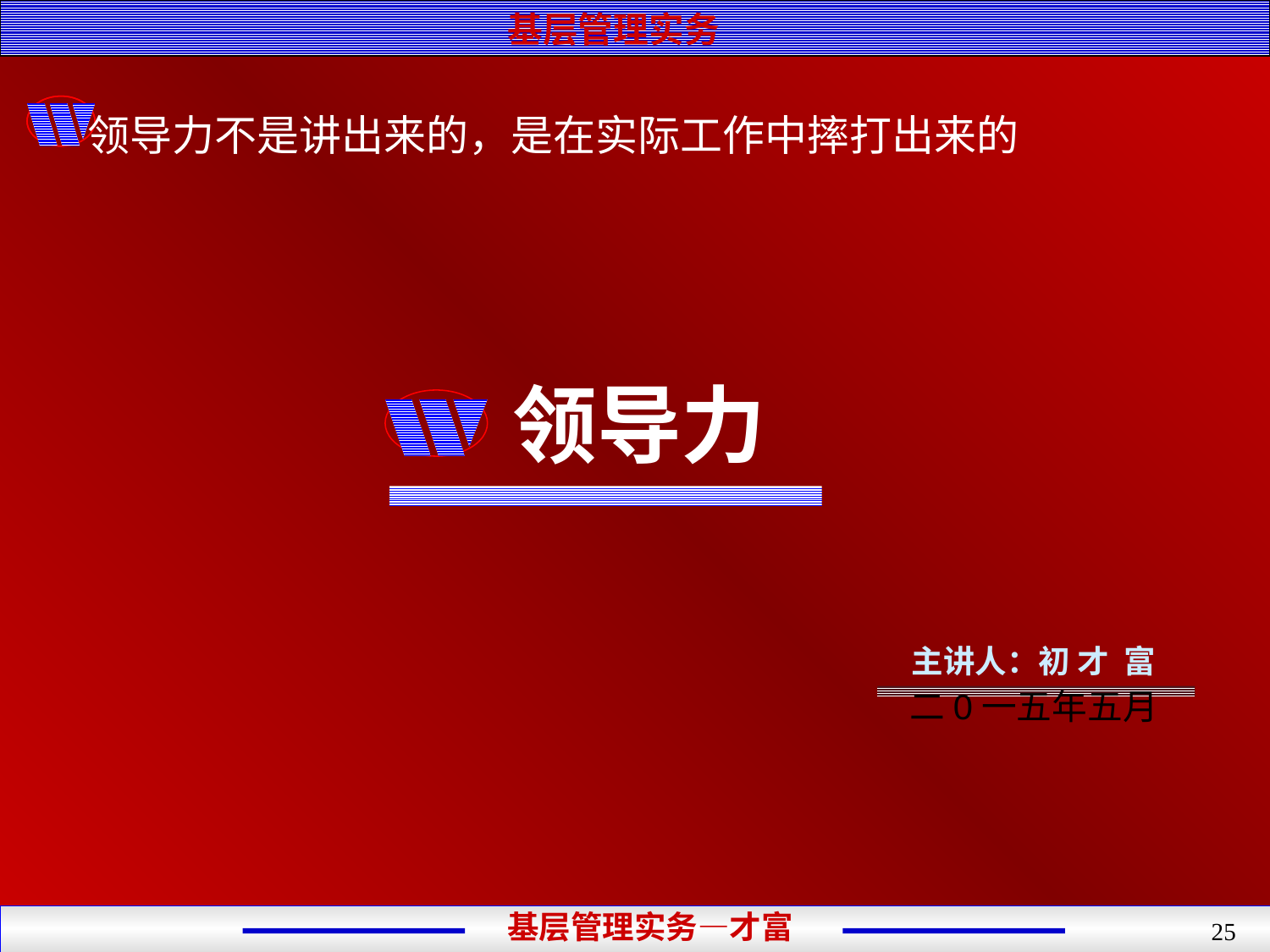

基层管理实务

领导力不是讲出来的，是在实际工作中摔打出来的
# 领导力

主讲人：初 才  富
二0一五年五月

基层管理实务—才富

25